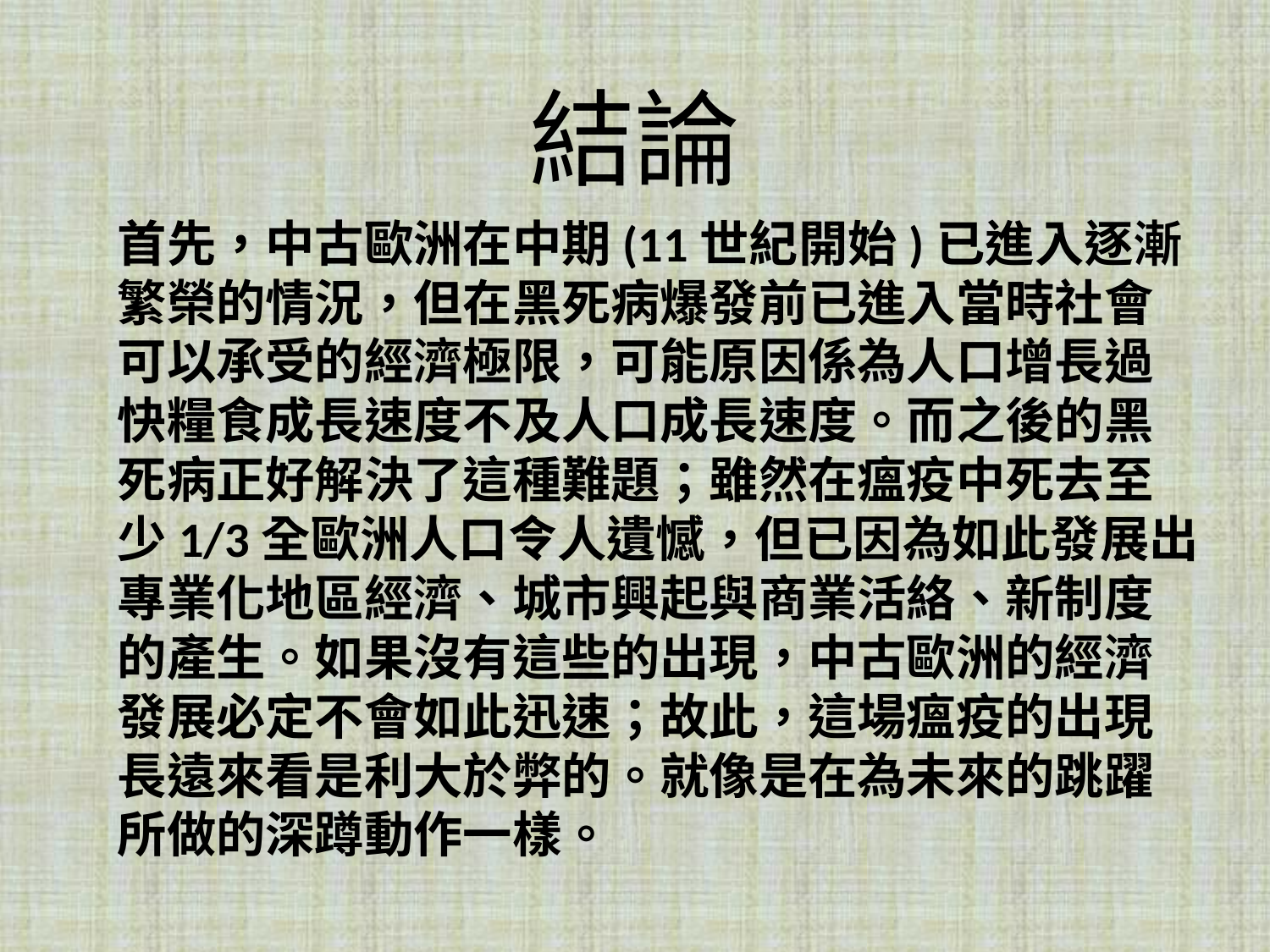

# 結論
首先，中古歐洲在中期(11世紀開始)已進入逐漸繁榮的情況，但在黑死病爆發前已進入當時社會可以承受的經濟極限，可能原因係為人口增長過快糧食成長速度不及人口成長速度。而之後的黑死病正好解決了這種難題；雖然在瘟疫中死去至少1/3全歐洲人口令人遺憾，但已因為如此發展出專業化地區經濟、城市興起與商業活絡、新制度的產生。如果沒有這些的出現，中古歐洲的經濟發展必定不會如此迅速；故此，這場瘟疫的出現長遠來看是利大於弊的。就像是在為未來的跳躍所做的深蹲動作一樣。